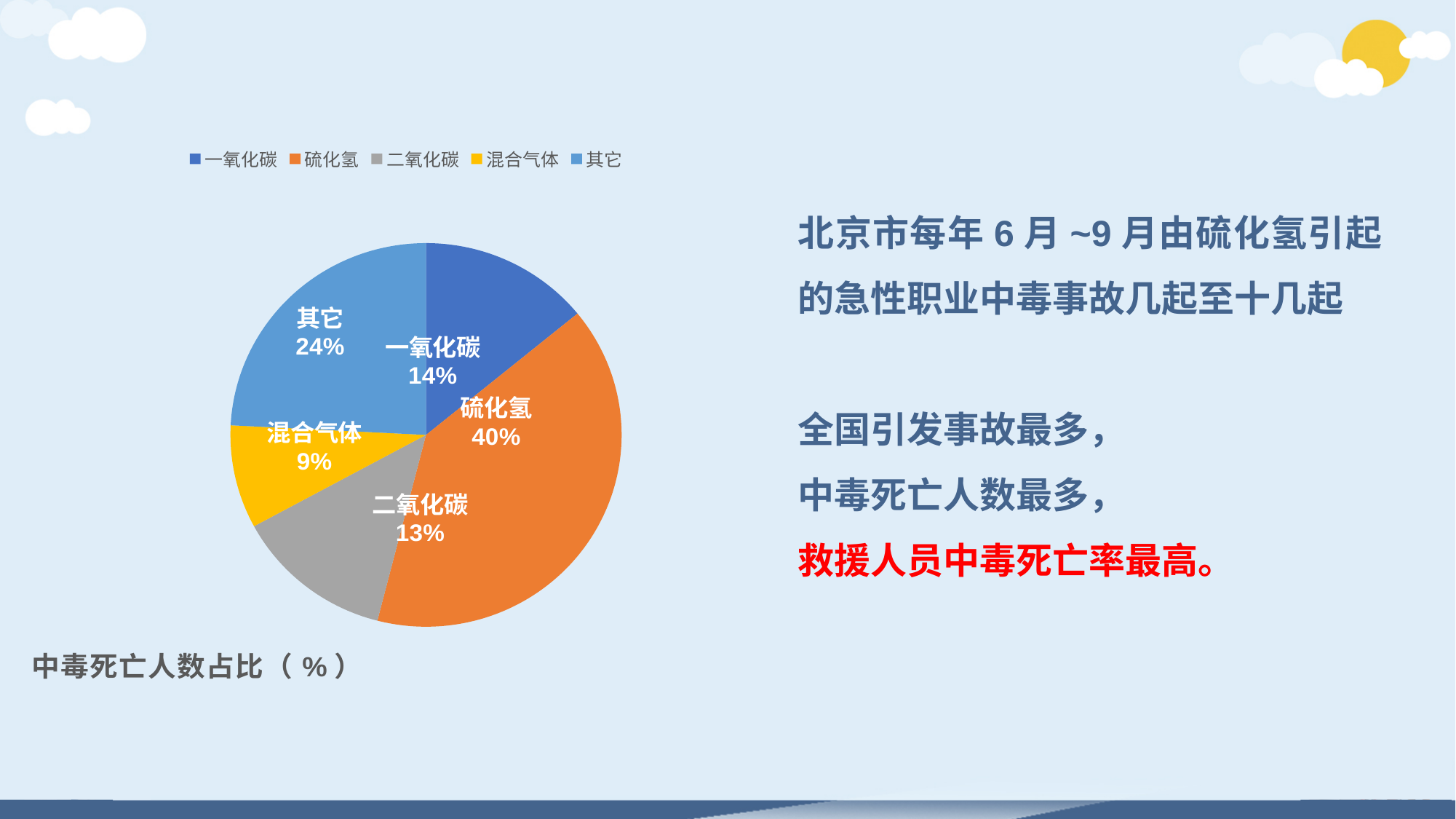

### Chart: 中毒死亡人数占比（%）

| Category | 死亡率（%） |
|---|---|
| 一氧化碳 | 14.1 |
| 硫化氢 | 39.9 |
| 二氧化碳 | 13.1 |
| 混合气体 | 8.7 |
| 其它 | 24.2 |
北京市每年6月~9月由硫化氢引起的急性职业中毒事故几起至十几起

全国引发事故最多，
中毒死亡人数最多，
救援人员中毒死亡率最高。